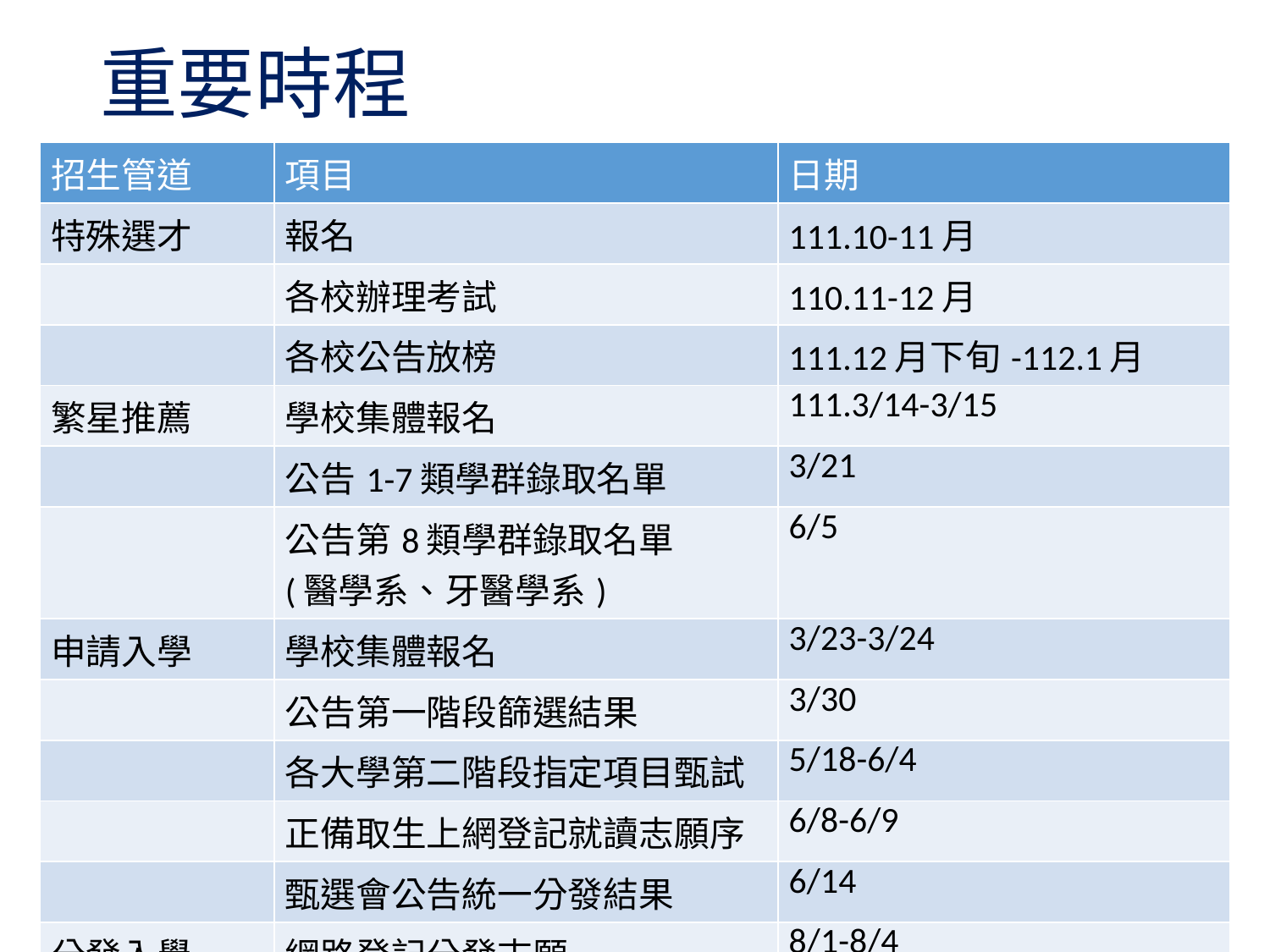

# 重要時程
| 招生管道 | 項目 | 日期 |
| --- | --- | --- |
| 特殊選才 | 報名 | 111.10-11月 |
|  | 各校辦理考試 | 110.11-12月 |
|  | 各校公告放榜 | 111.12月下旬-112.1月 |
| 繁星推薦 | 學校集體報名 | 111.3/14-3/15 |
|  | 公告1-7類學群錄取名單 | 3/21 |
|  | 公告第8類學群錄取名單 (醫學系、牙醫學系) | 6/5 |
| 申請入學 | 學校集體報名 | 3/23-3/24 |
|  | 公告第一階段篩選結果 | 3/30 |
|  | 各大學第二階段指定項目甄試 | 5/18-6/4 |
|  | 正備取生上網登記就讀志願序 | 6/8-6/9 |
|  | 甄選會公告統一分發結果 | 6/14 |
| 分發入學 | 網路登記分發志願 | 8/1-8/4 |
|  | 分發入學錄取公告 | 8/15 |